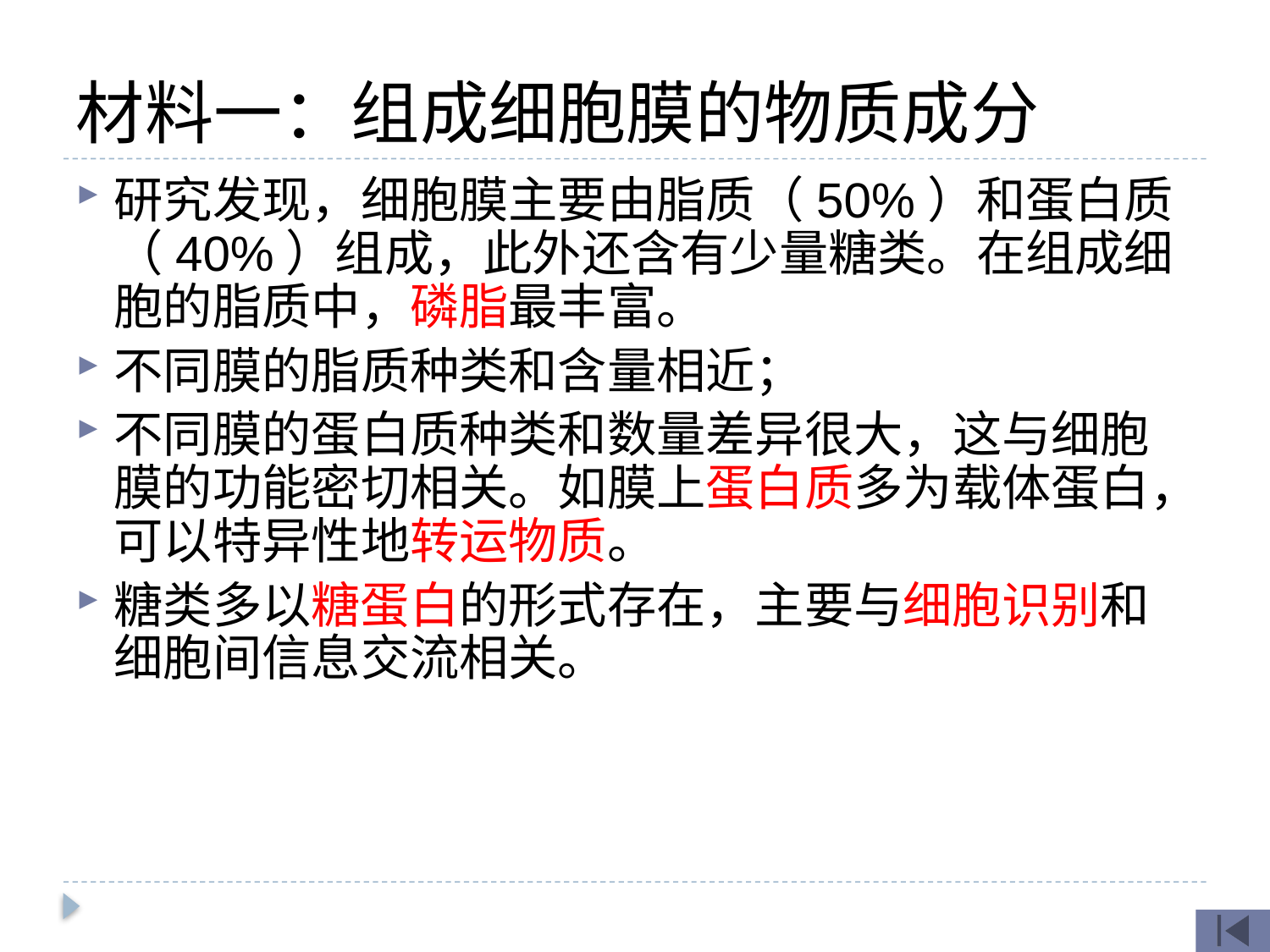

# 材料一：组成细胞膜的物质成分
研究发现，细胞膜主要由脂质（50%）和蛋白质（40%）组成，此外还含有少量糖类。在组成细胞的脂质中，磷脂最丰富。
不同膜的脂质种类和含量相近；
不同膜的蛋白质种类和数量差异很大，这与细胞膜的功能密切相关。如膜上蛋白质多为载体蛋白，可以特异性地转运物质。
糖类多以糖蛋白的形式存在，主要与细胞识别和细胞间信息交流相关。